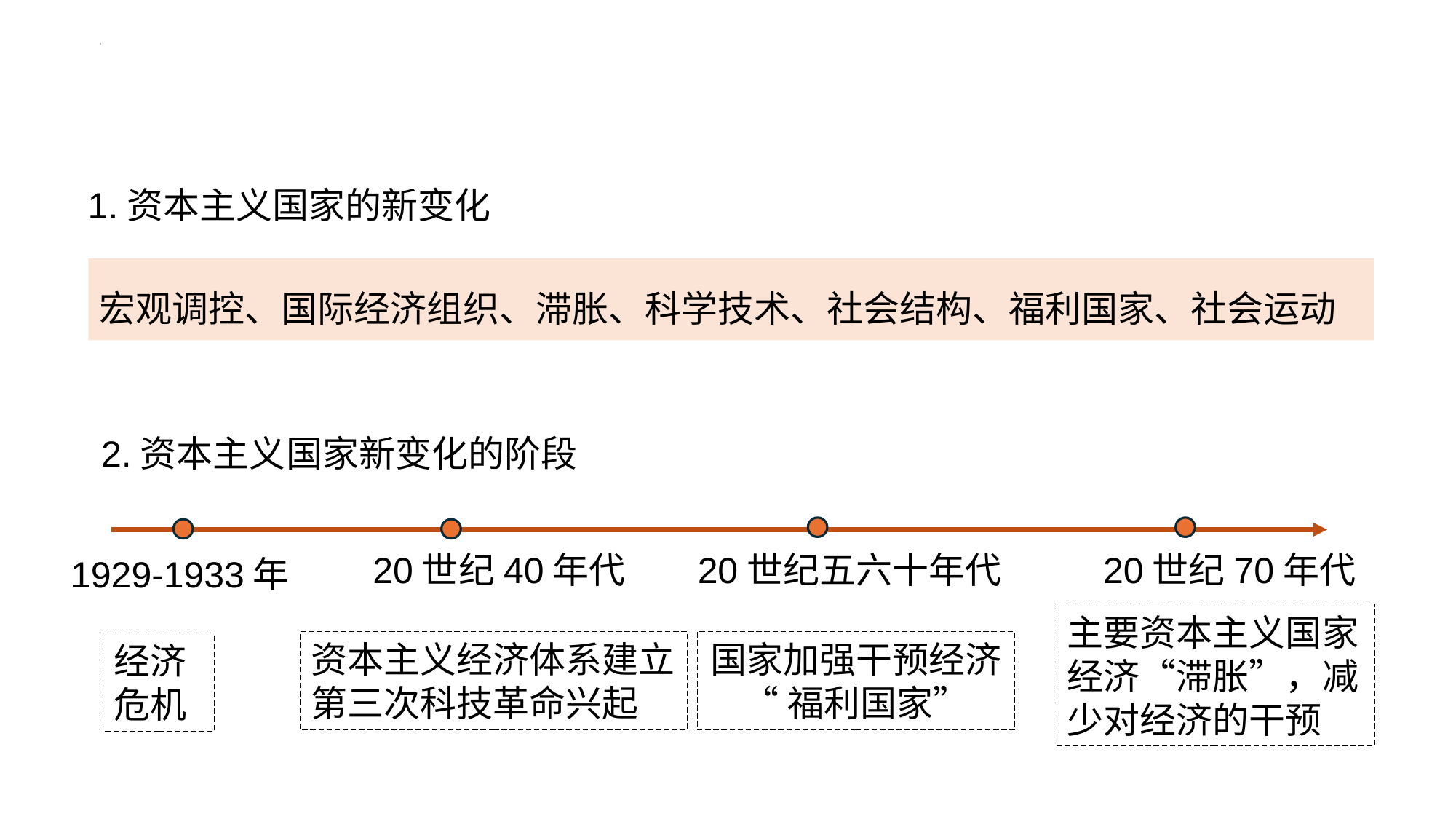

整体把握
1.资本主义国家的新变化
宏观调控、国际经济组织、滞胀、科学技术、社会结构、福利国家、社会运动
 2.资本主义国家新变化的阶段

20世纪40年代
20世纪五六十年代
20世纪70年代
1929-1933年
主要资本主义国家经济“滞胀”，减少对经济的干预
资本主义经济体系建立第三次科技革命兴起
国家加强干预经济
“福利国家”
经济危机